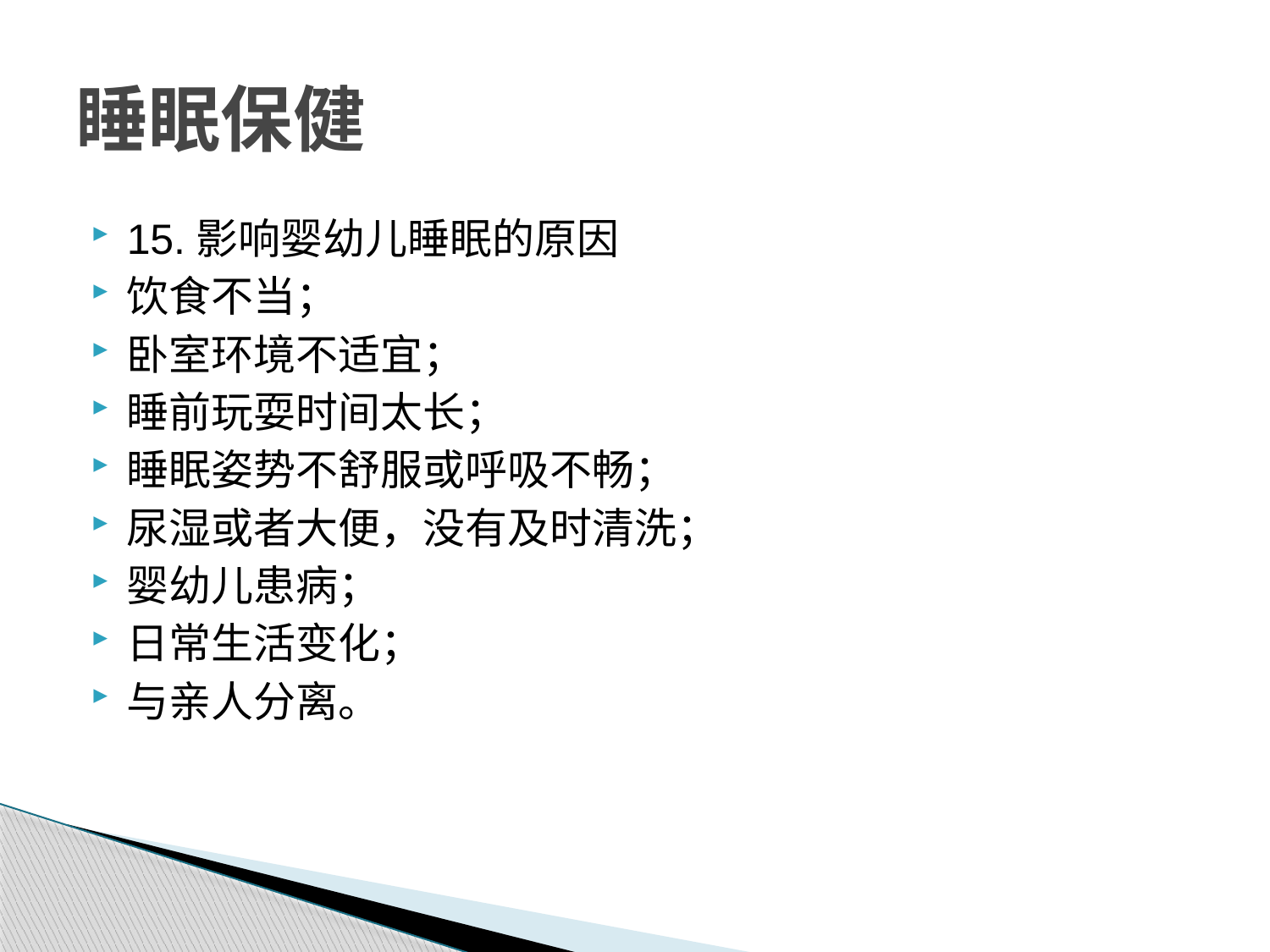

# 睡眠保健
15.影响婴幼儿睡眠的原因
饮食不当；
卧室环境不适宜；
睡前玩耍时间太长；
睡眠姿势不舒服或呼吸不畅；
尿湿或者大便，没有及时清洗；
婴幼儿患病；
日常生活变化；
与亲人分离。